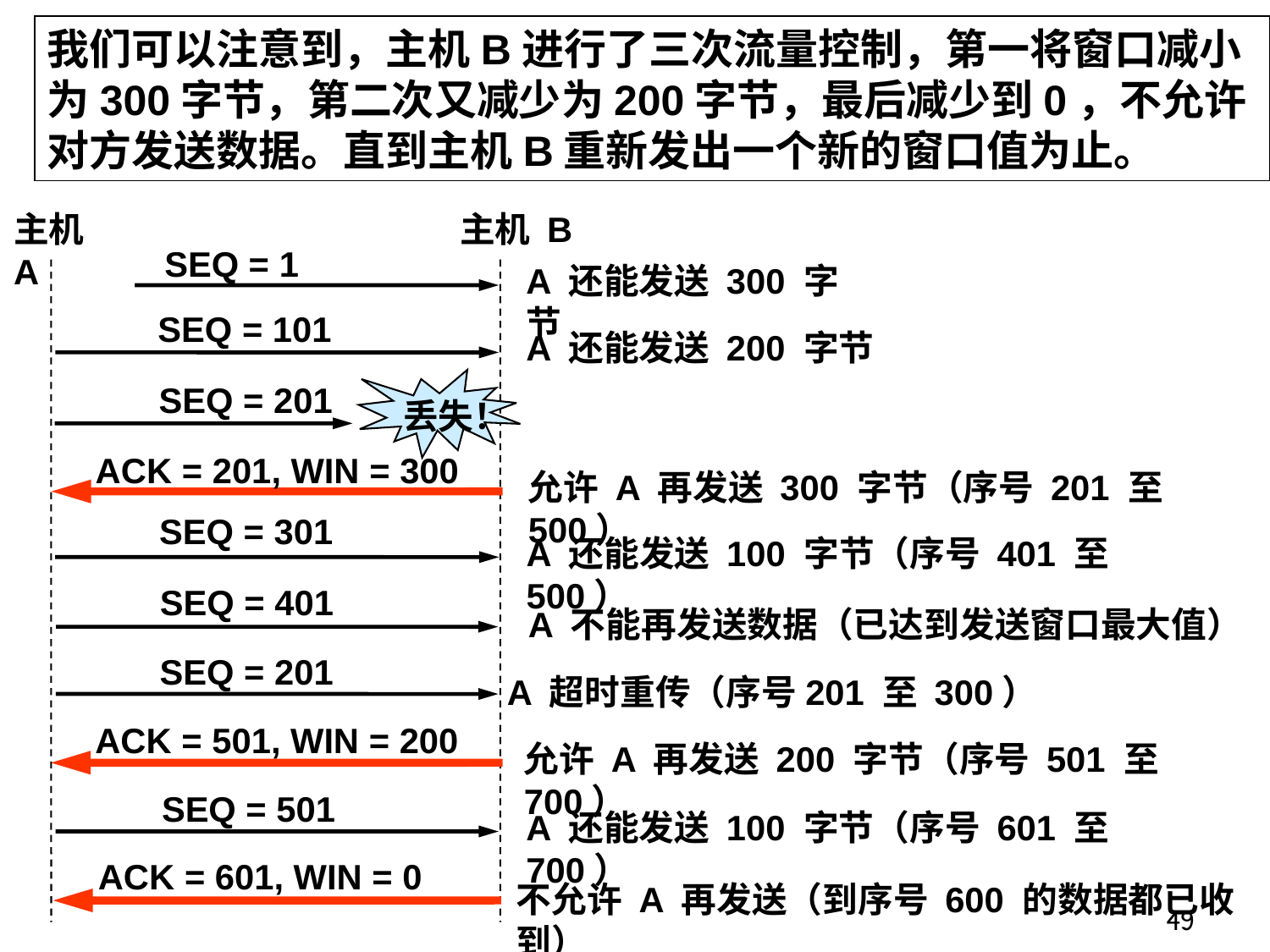

举例：利用可变窗口大小进行流量控制。设主机A向主机B发送数据，双方确定的窗口值是400字节。再设每一个数据段的长度是100字节，序号的初始值是1。
我们可以注意到，主机B进行了三次流量控制，第一将窗口减小为300字节，第二次又减少为200字节，最后减少到0，不允许对方发送数据。直到主机B重新发出一个新的窗口值为止。
主机 A
主机 B
SEQ = 1

A 还能发送 300 字节

SEQ = 101

A 还能发送 200 字节

SEQ = 201
丢失！

ACK = 201, WIN = 300

允许 A 再发送 300 字节（序号 201 至 500）
SEQ = 301

A 还能发送 100 字节（序号 401 至 500）
SEQ = 401

A 不能再发送数据（已达到发送窗口最大值）
SEQ = 201

A 超时重传（序号201 至 300）
ACK = 501, WIN = 200

允许 A 再发送 200 字节（序号 501 至 700）
SEQ = 501

A 还能发送 100 字节（序号 601 至 700）
ACK = 601, WIN = 0

不允许 A 再发送（到序号 600 的数据都已收到）
49